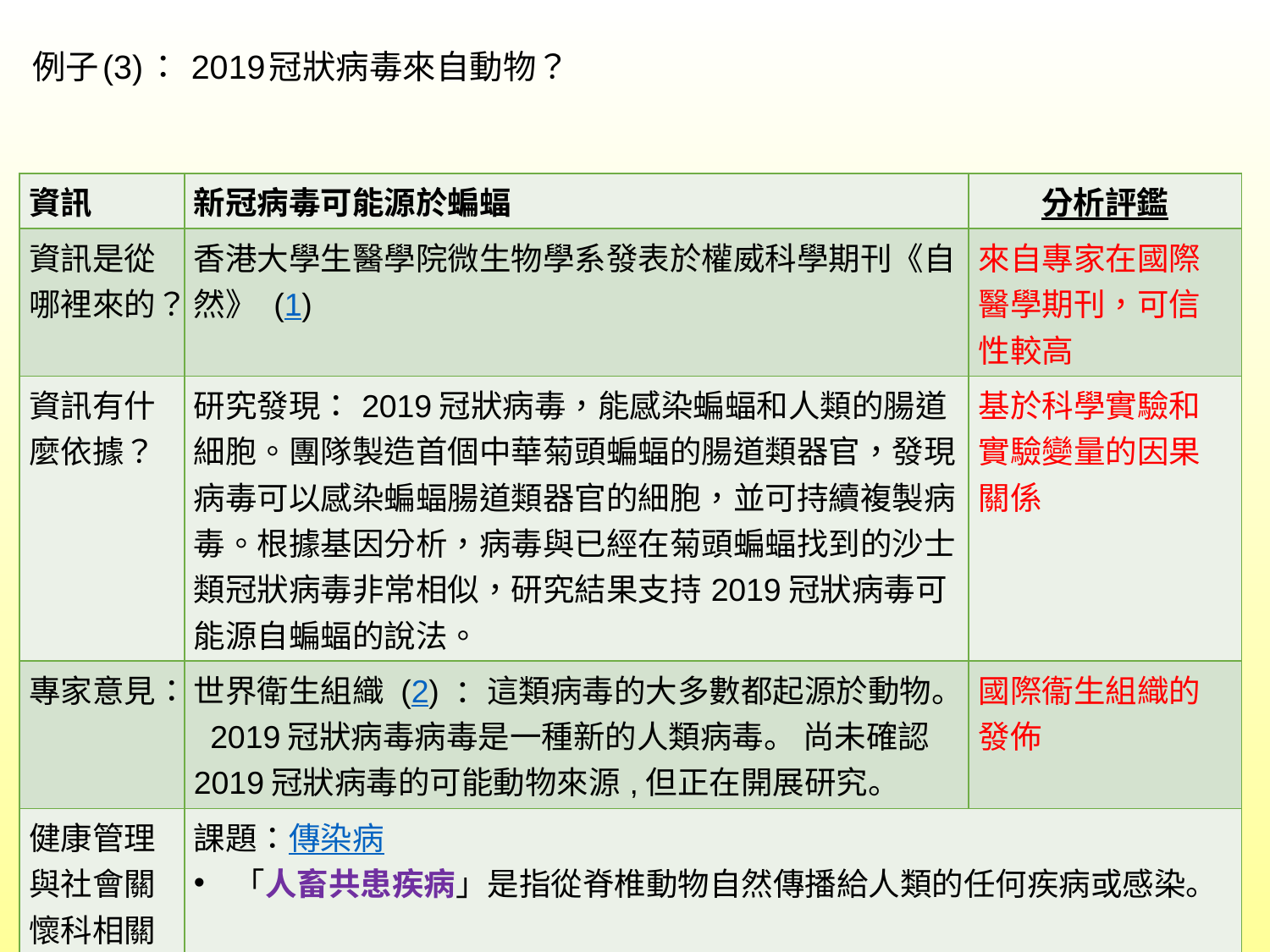

# 例子(3)： 2019冠狀病毒來自動物？
| 資訊 | 新冠病毒可能源於蝙蝠 | 分析評鑑 |
| --- | --- | --- |
| 資訊是從哪裡來的？ | 香港大學生醫學院微生物學系發表於權威科學期刊《自然》 (1) | 來自專家在國際醫學期刊，可信性較高 |
| 資訊有什麼依據？ | 研究發現：2019冠狀病毒，能感染蝙蝠和人類的腸道細胞。團隊製造首個中華菊頭蝙蝠的腸道類器官，發現病毒可以感染蝙蝠腸道類器官的細胞，並可持續複製病毒。根據基因分析，病毒與已經在菊頭蝙蝠找到的沙士類冠狀病毒非常相似，研究結果支持2019冠狀病毒可能源自蝙蝠的說法。 | 基於科學實驗和實驗變量的因果關係 |
| 專家意見： | 世界衛生組織 (2) ：這類病毒的大多數都起源於動物。 2019冠狀病毒病毒是一種新的人類病毒。 尚未確認2019冠狀病毒的可能動物來源,但正在開展研究。 | 國際衞生組織的發佈 |
| 健康管理與社會關懷科相關知識 | 課題：傳染病 「人畜共患疾病」是指從脊椎動物自然傳播給人類的任何疾病或感染。 |  |